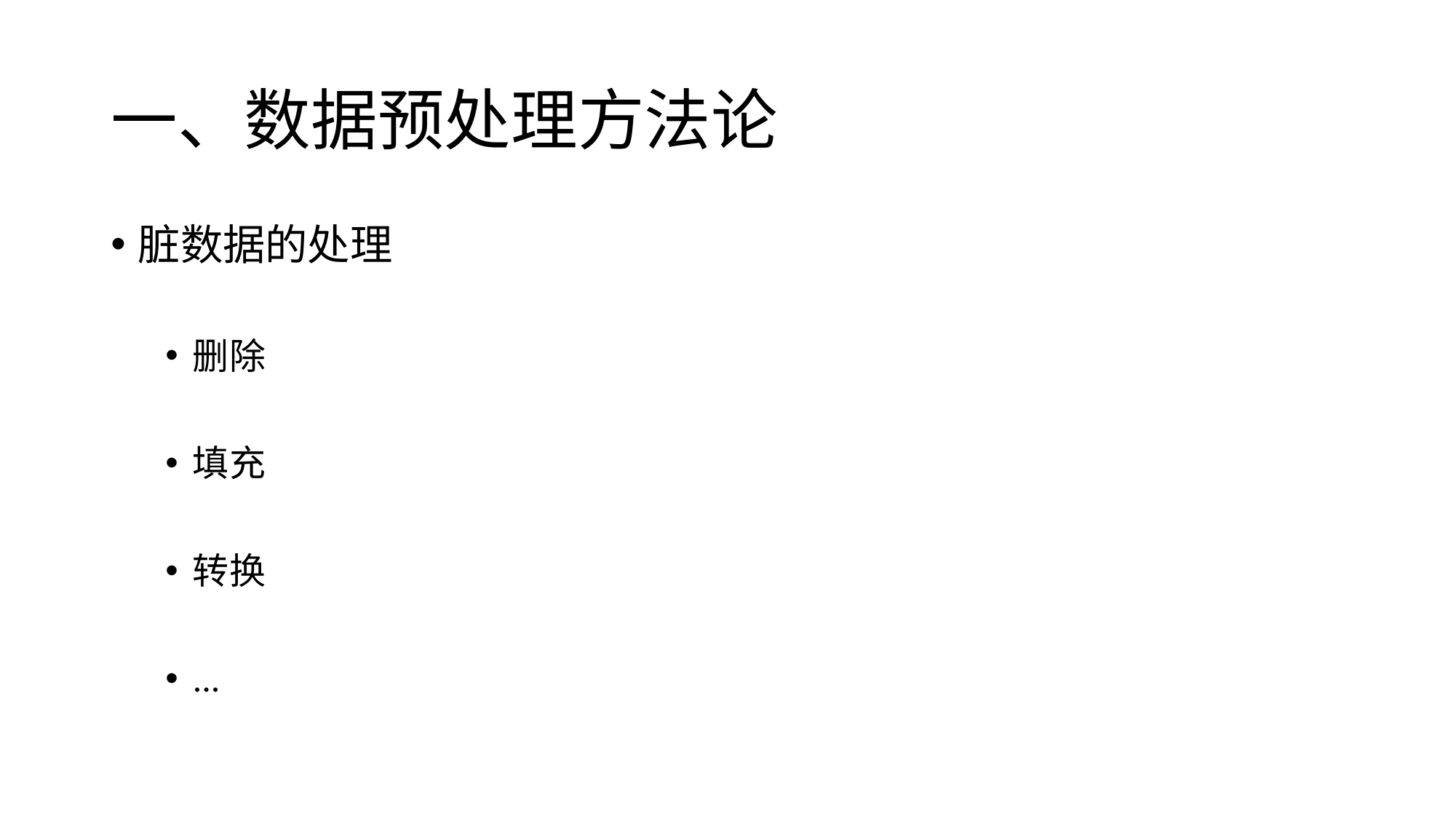

# 一、数据预处理方法论
脏数据的处理

删除

填充

转换

...